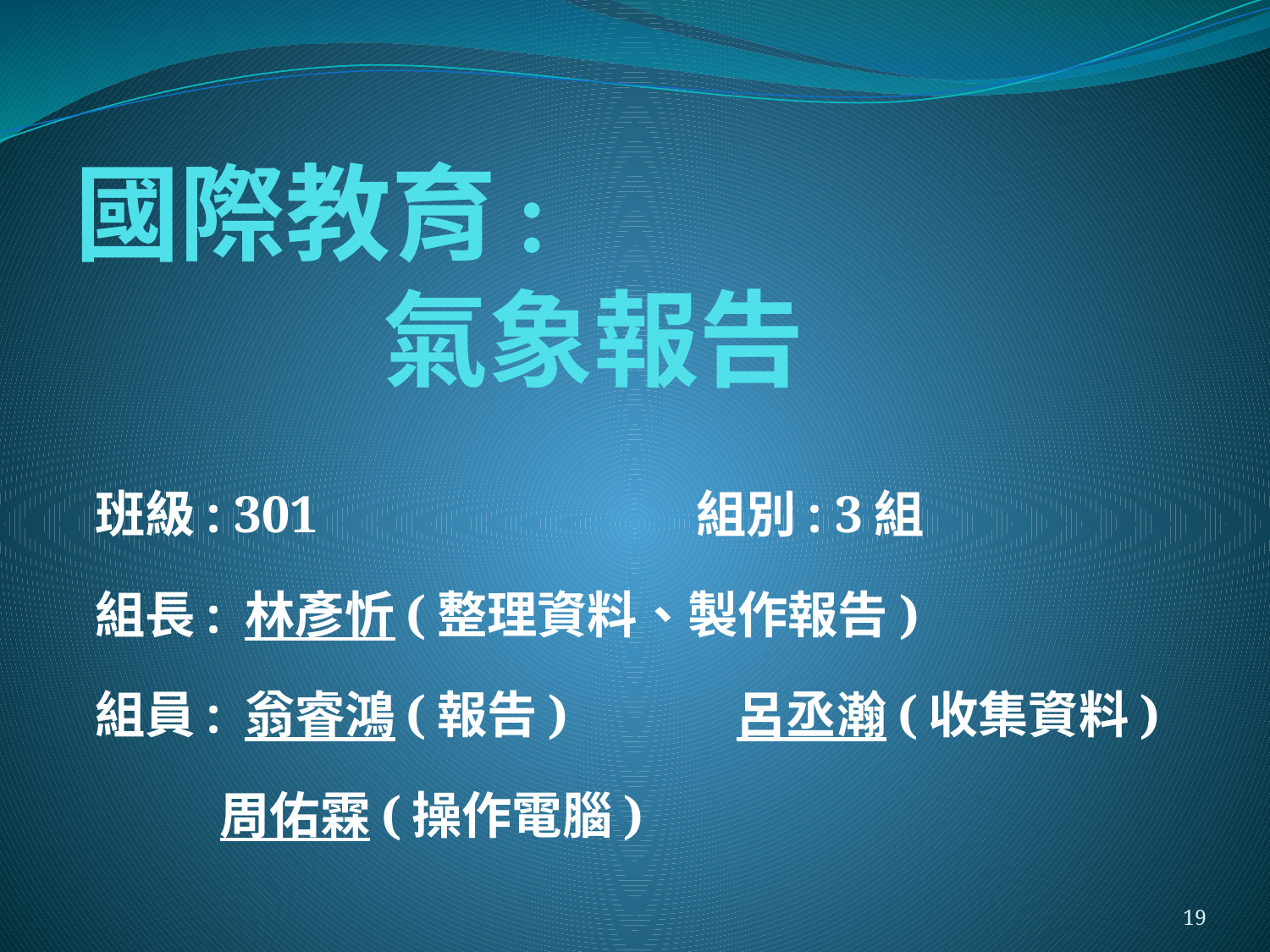

# 國際教育: 氣象報告
班級: 301                            組別: 3組
組長: 林彥忻(整理資料、製作報告)
組員: 翁睿鴻(報告)            呂丞瀚(收集資料)
          周佑霖(操作電腦)
19